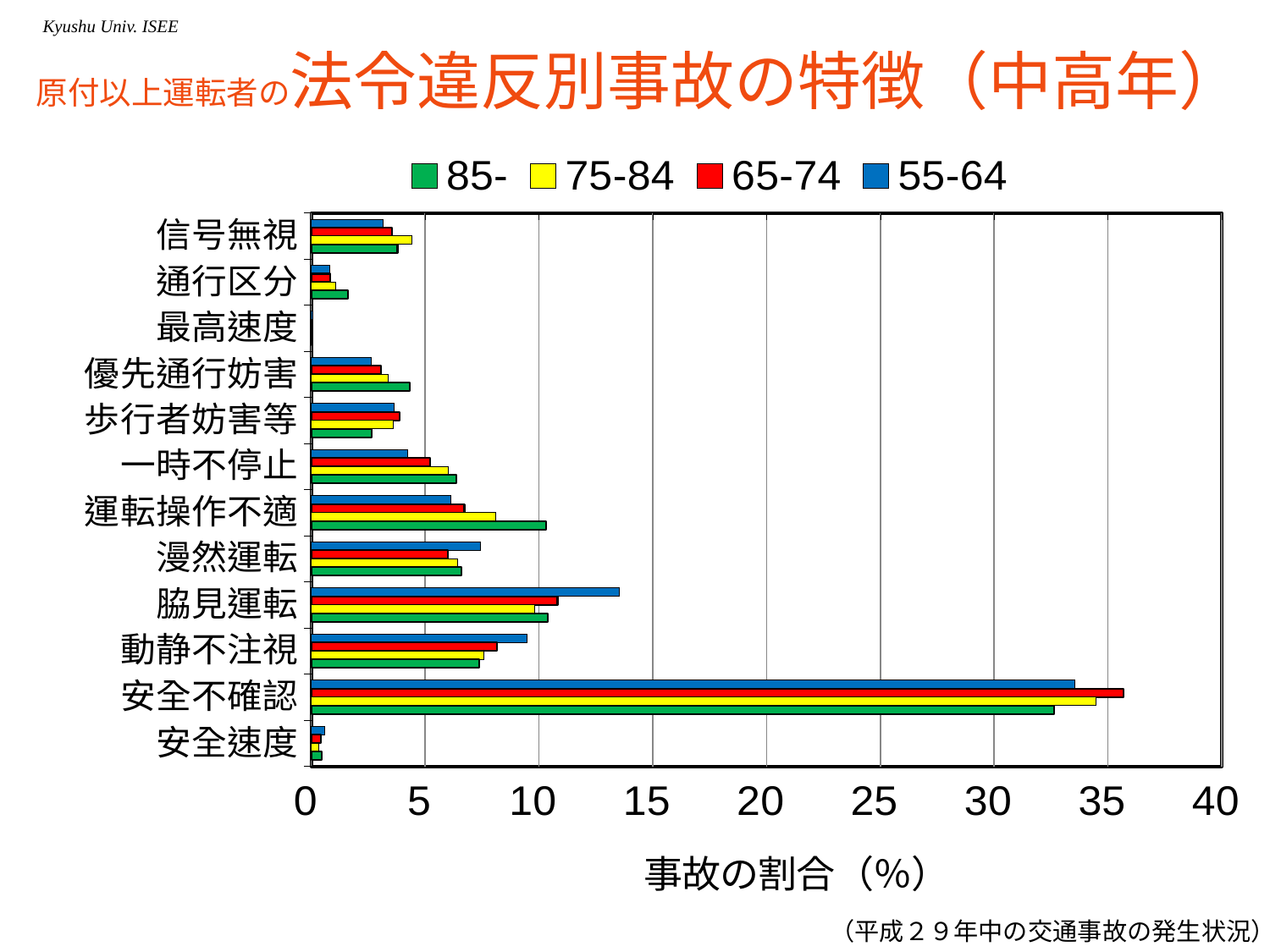

# 原付以上運転者の法令違反別事故の特徴（中高年）

### Chart

| Category | 55-64 | 65-74 | 75-84 | 85- |
|---|---|---|---|---|
| 信号無視 | 3.1368898904293014 | 3.5309257620847747 | 4.424963473178877 | 3.7830121341898644 |
| 通行区分 | 0.8164731625271476 | 0.8316576851926325 | 1.0575384401308008 | 1.6178919819176778 |
| 最高速度 | 0.07021669197733471 | 0.041824177591892546 | 0.03478744868851318 | 0.04758505829169641 |
| 優先通行妨害 | 2.620878851712144 | 3.0563822086383015 | 3.3917762471300357 | 4.306447775398524 |
| 歩行者妨害等 | 3.648002090171296 | 3.876779538325424 | 3.5935434495234118 | 2.664763264334999 |
| 一時不停止 | 4.2195333039403 | 5.219979087911204 | 6.021707367981632 | 6.376397811087318 |
| 運転操作不適 | 6.108852202028119 | 6.724040859004263 | 8.105475544423573 | 10.32595764929812 |
| 漫然運転 | 7.441336403272425 | 6.01302983994209 | 6.432199262506087 | 6.590530573399953 |
| 脇見運転 | 13.522428517774621 | 10.813158529719296 | 9.796145550685313 | 10.397335236735666 |
| 動静不注視 | 9.47762047061513 | 8.138019786053245 | 7.583663814095874 | 7.3756840352129425 |
| 安全不確認 | 33.53745162396512 | 35.67924073031449 | 34.47784039518542 | 32.643349988103736 |
| 安全速度 | 0.5862277306944921 | 0.421459020349071 | 0.33743825227857793 | 0.45205805377111585 |
（平成２９年中の交通事故の発生状況）